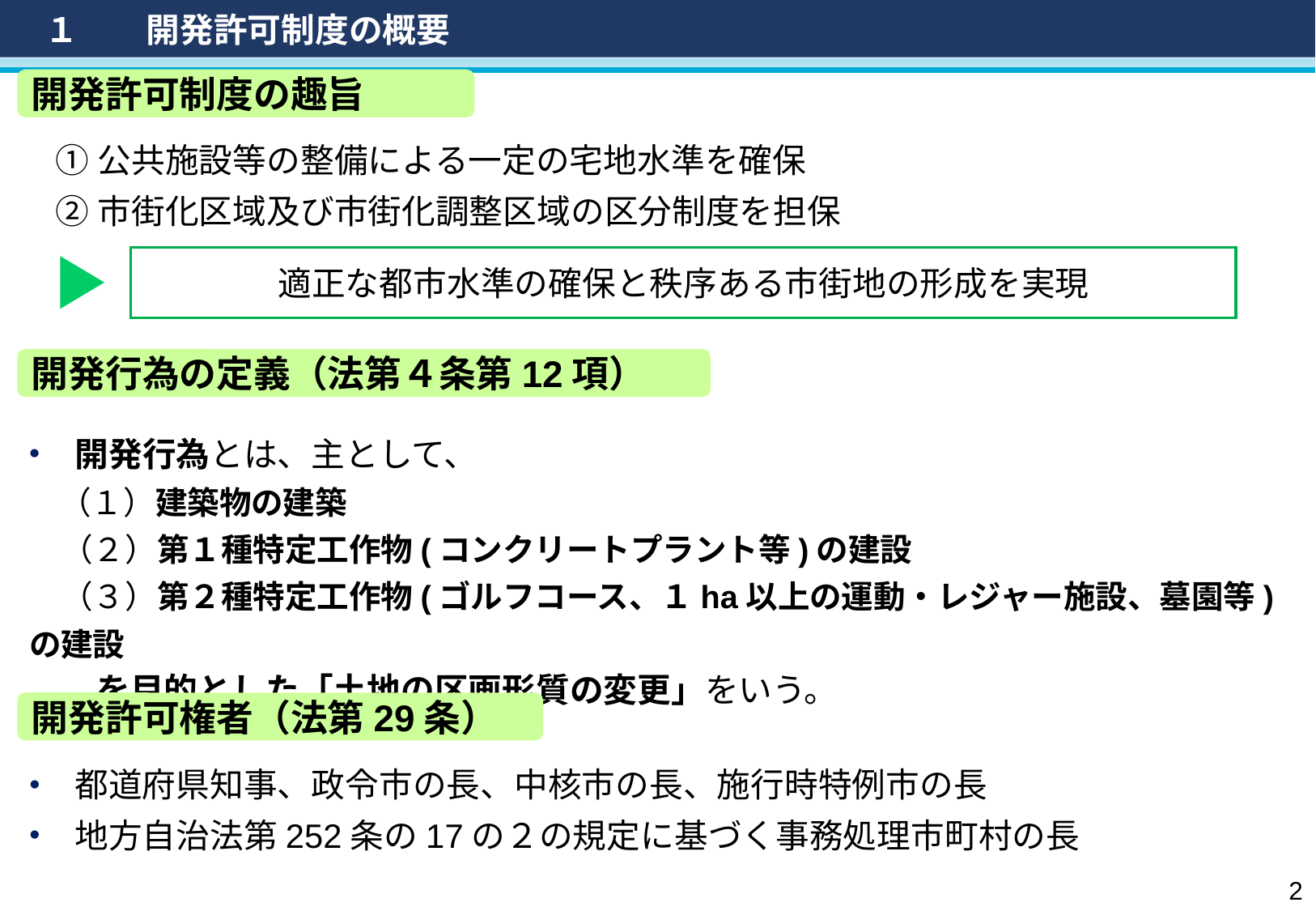

１　　開発許可制度の概要
開発許可制度の趣旨
①公共施設等の整備による一定の宅地水準を確保
②市街化区域及び市街化調整区域の区分制度を担保
適正な都市水準の確保と秩序ある市街地の形成を実現

開発行為の定義（法第４条第12項）
開発行為とは、主として、
　（１）建築物の建築
　（２）第１種特定工作物(コンクリートプラント等)の建設
　（３）第２種特定工作物(ゴルフコース、１ha以上の運動・レジャー施設、墓園等)の建設
　　を目的とした「土地の区画形質の変更」をいう。
開発許可権者（法第29条）
都道府県知事、政令市の長、中核市の長、施行時特例市の長
地方自治法第252条の17の２の規定に基づく事務処理市町村の長
2